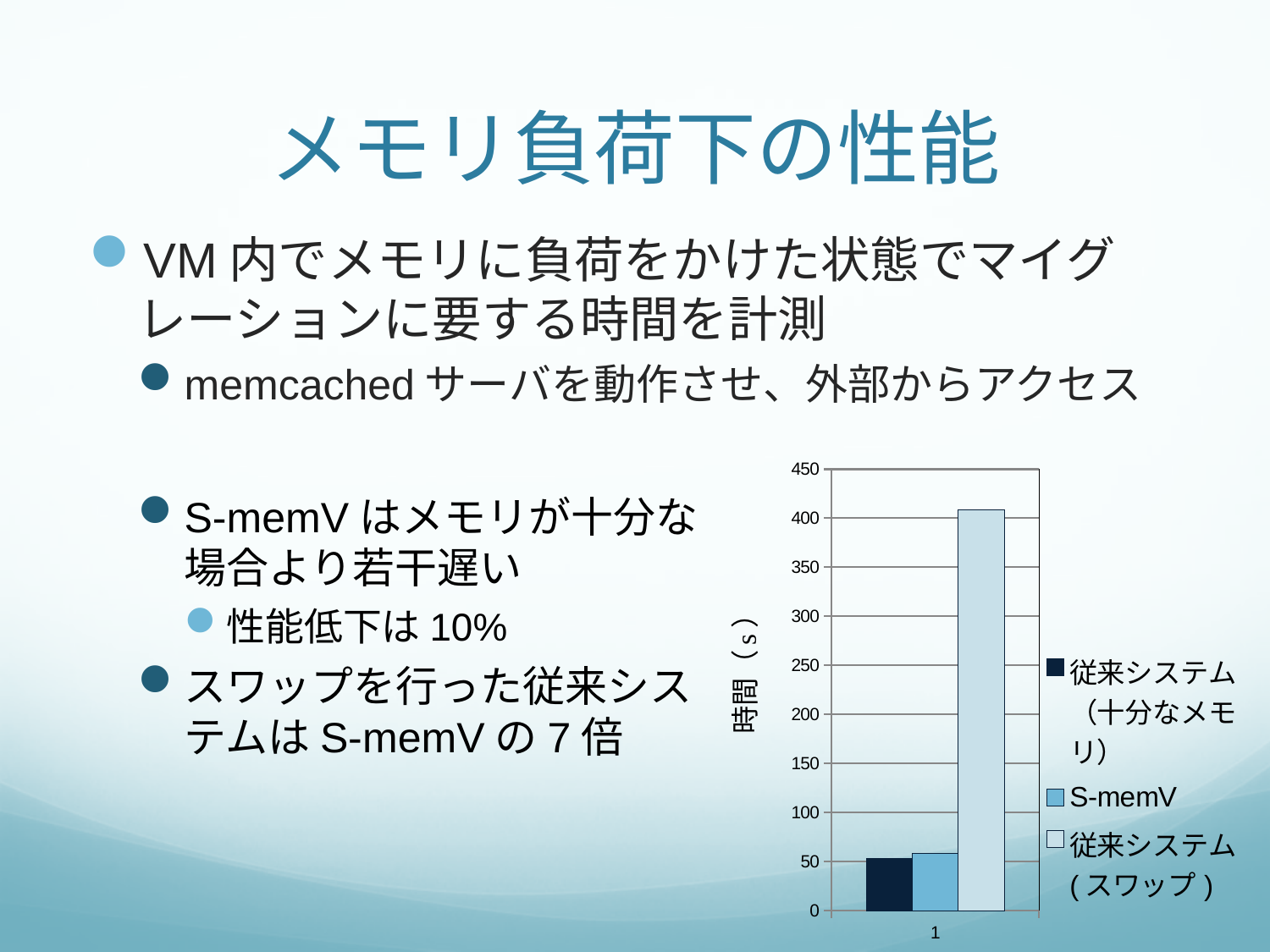

# メモリ負荷下の性能
VM内でメモリに負荷をかけた状態でマイグレーションに要する時間を計測
memcachedサーバを動作させ、外部からアクセス

S-memVはメモリが十分な
場合より若干遅い
性能低下は10%
スワップを行った従来シス
テムはS-memVの7倍

### Chart

| Category | 従来システム（十分なメモリ） | S-memV | 従来システム(スワップ) |
|---|---|---|---|
|  | 52.81 | 58.36 | 408.5 |